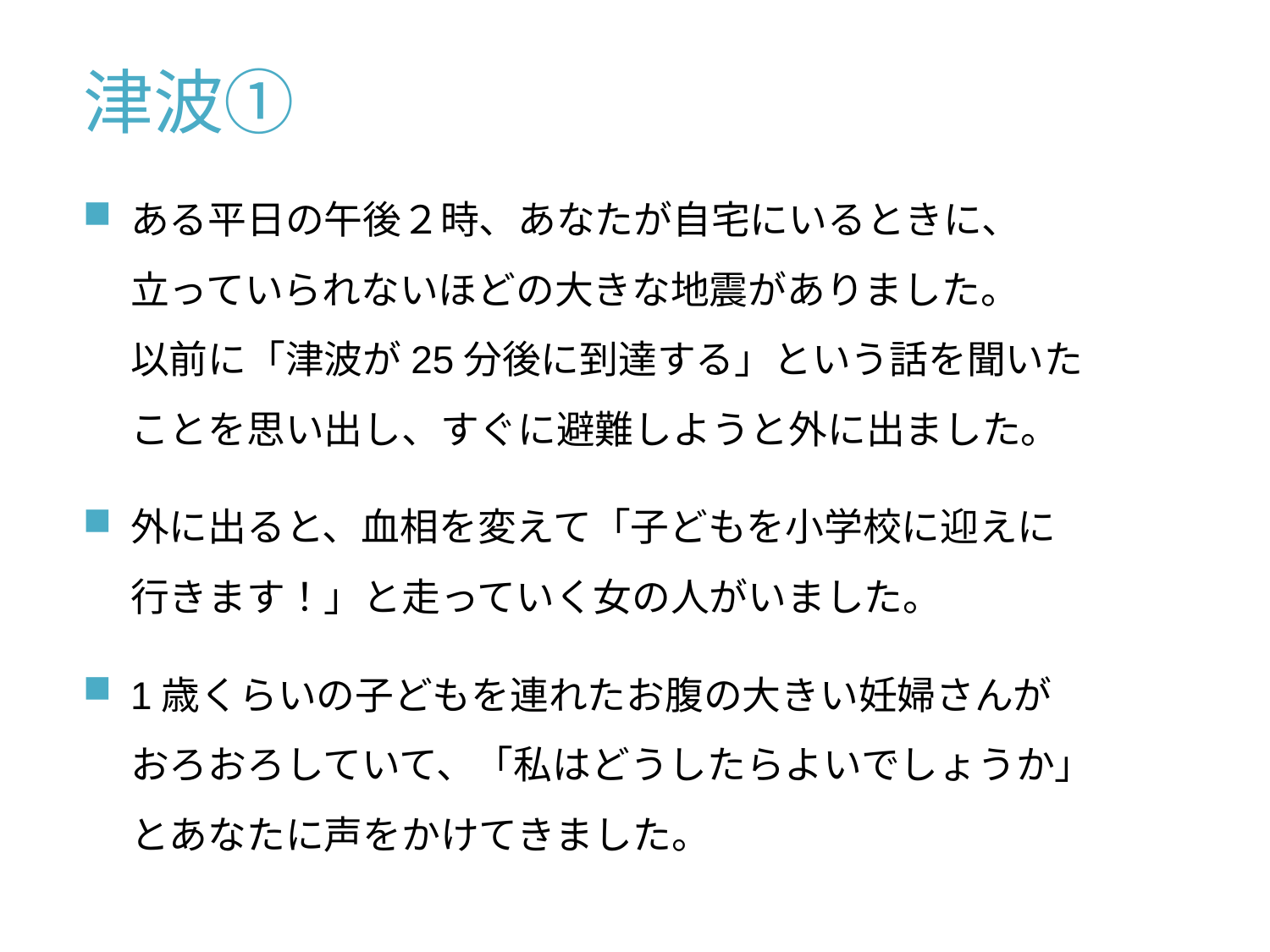

# 津波①
ある平日の午後２時、あなたが自宅にいるときに、
立っていられないほどの大きな地震がありました。
以前に「津波が25分後に到達する」という話を聞いた
ことを思い出し、すぐに避難しようと外に出ました。
外に出ると、血相を変えて「子どもを小学校に迎えに
行きます！」と走っていく女の人がいました。
1歳くらいの子どもを連れたお腹の大きい妊婦さんが
おろおろしていて、「私はどうしたらよいでしょうか」
とあなたに声をかけてきました。